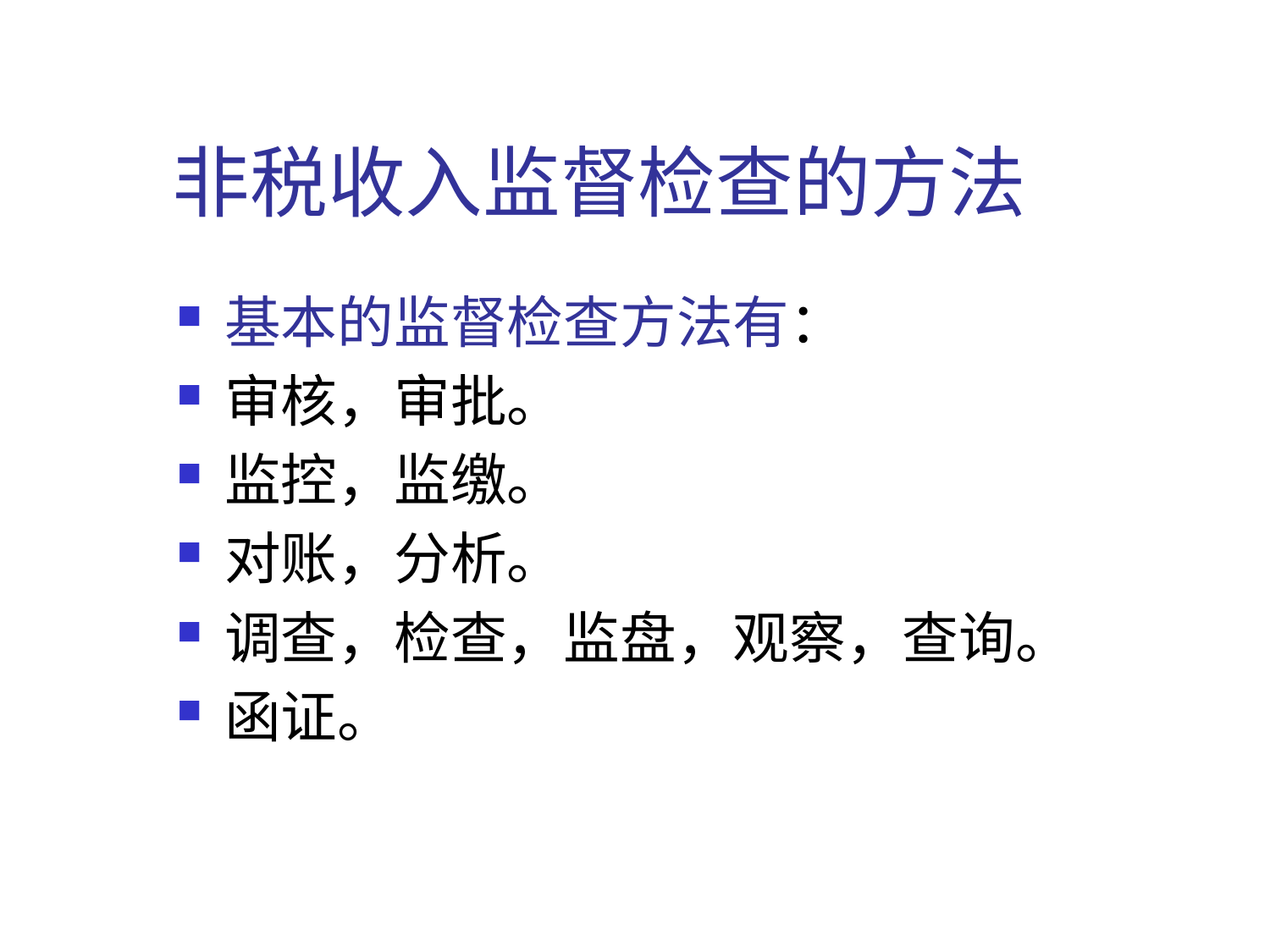

# 非税收入监督检查的方法
基本的监督检查方法有：
审核，审批。
监控，监缴。
对账，分析。
调查，检查，监盘，观察，查询。
函证。